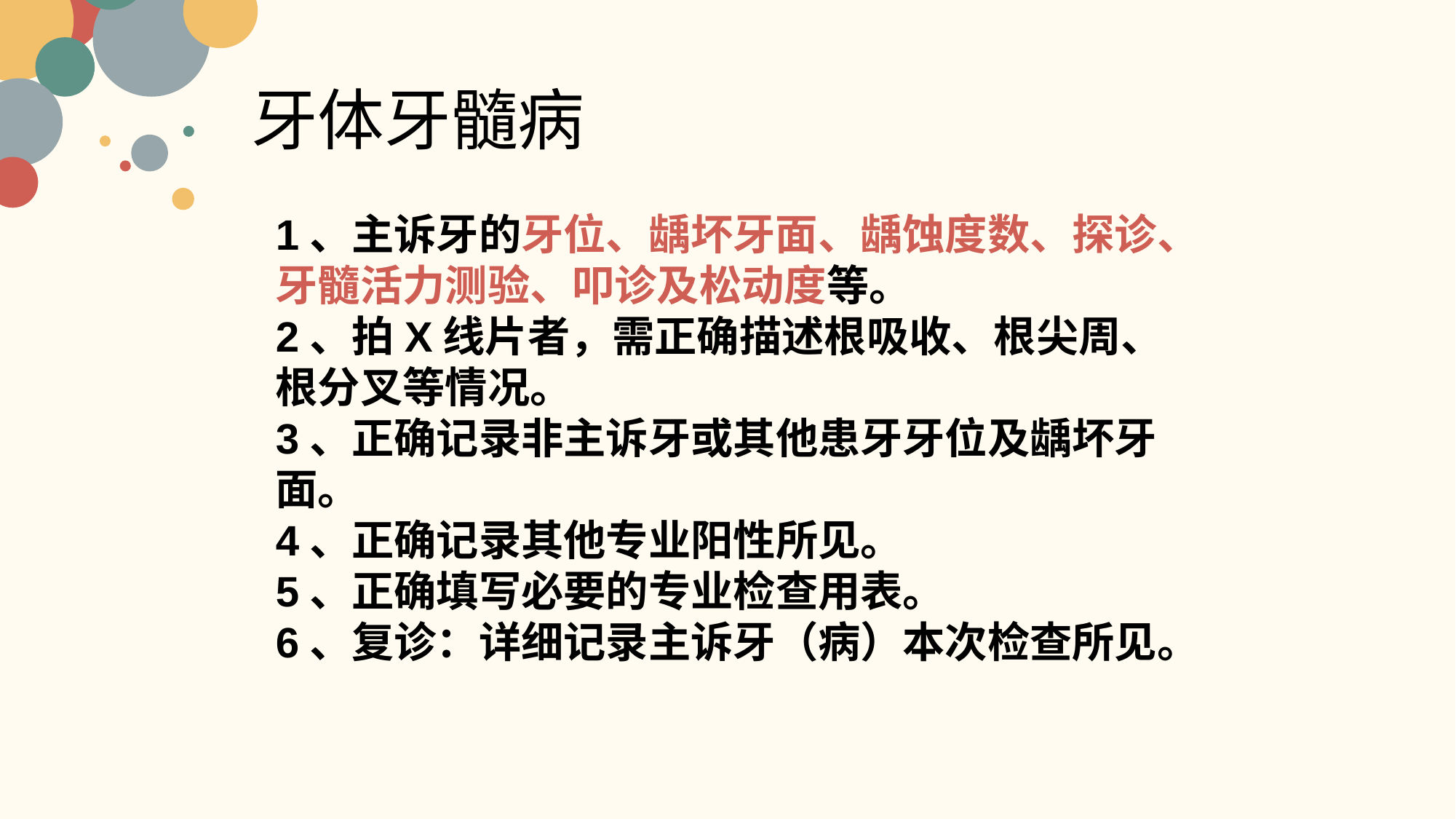

牙体牙髓病
1、主诉牙的牙位、龋坏牙面、龋蚀度数、探诊、牙髓活力测验、叩诊及松动度等。
2、拍X线片者，需正确描述根吸收、根尖周、根分叉等情况。
3、正确记录非主诉牙或其他患牙牙位及龋坏牙面。
4、正确记录其他专业阳性所见。
5、正确填写必要的专业检查用表。
6、复诊：详细记录主诉牙（病）本次检查所见。